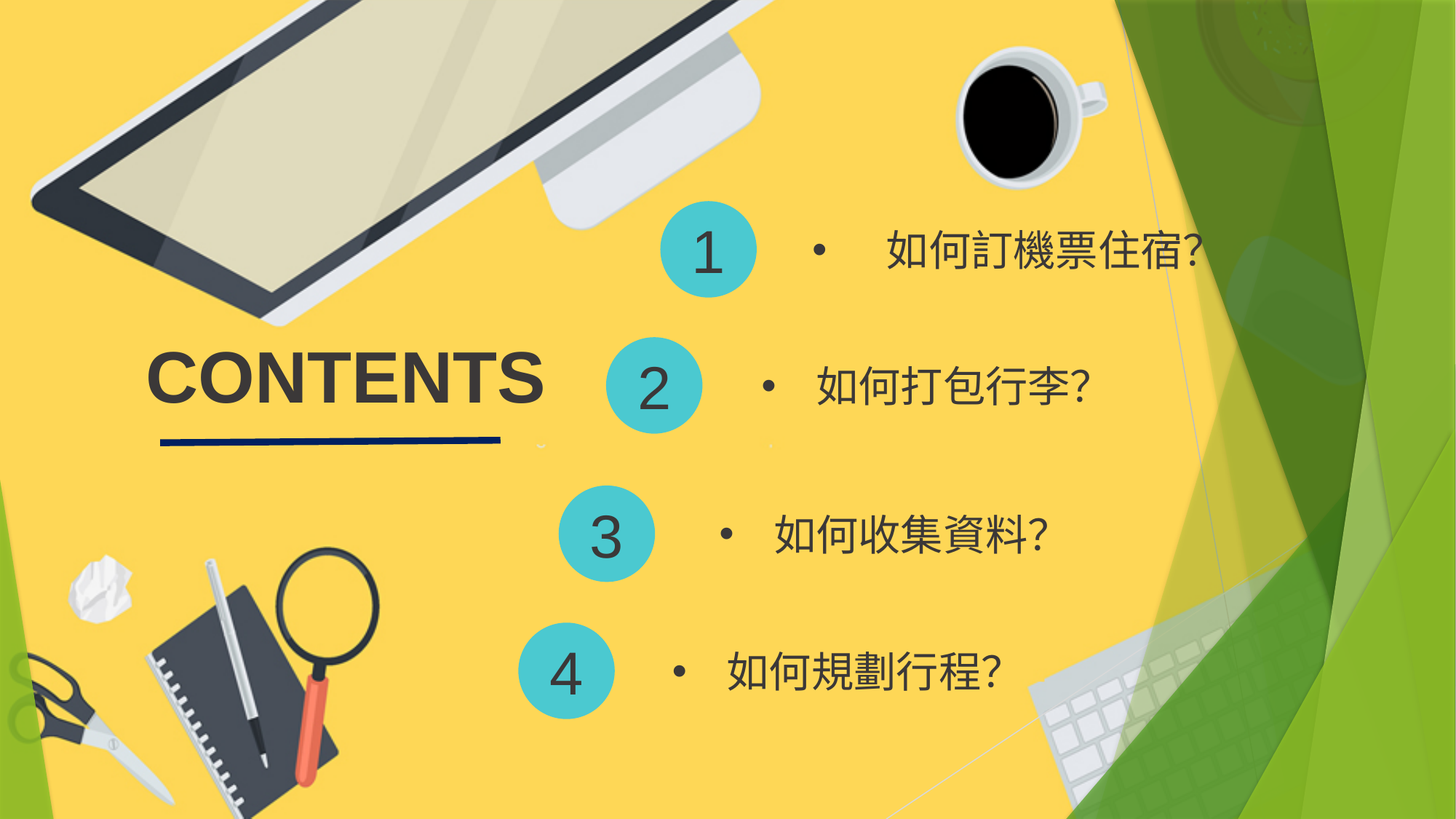

1
 如何訂機票住宿？
CONTENTS

2
如何打包行李？

3
如何收集資料？

4
如何規劃行程？